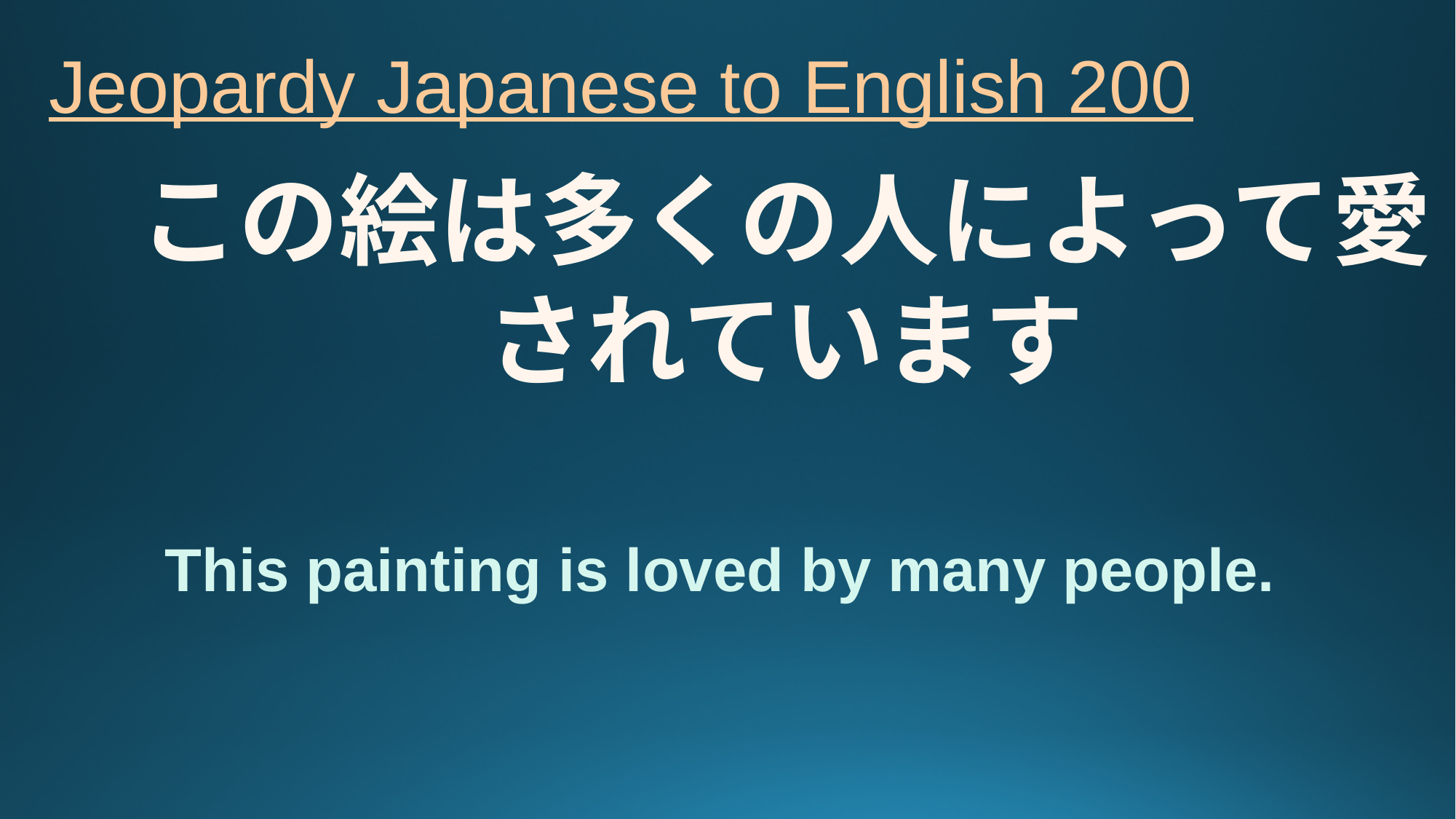

# Jeopardy Japanese to English 200
この絵は多くの人によって愛されています
This painting is loved by many people.